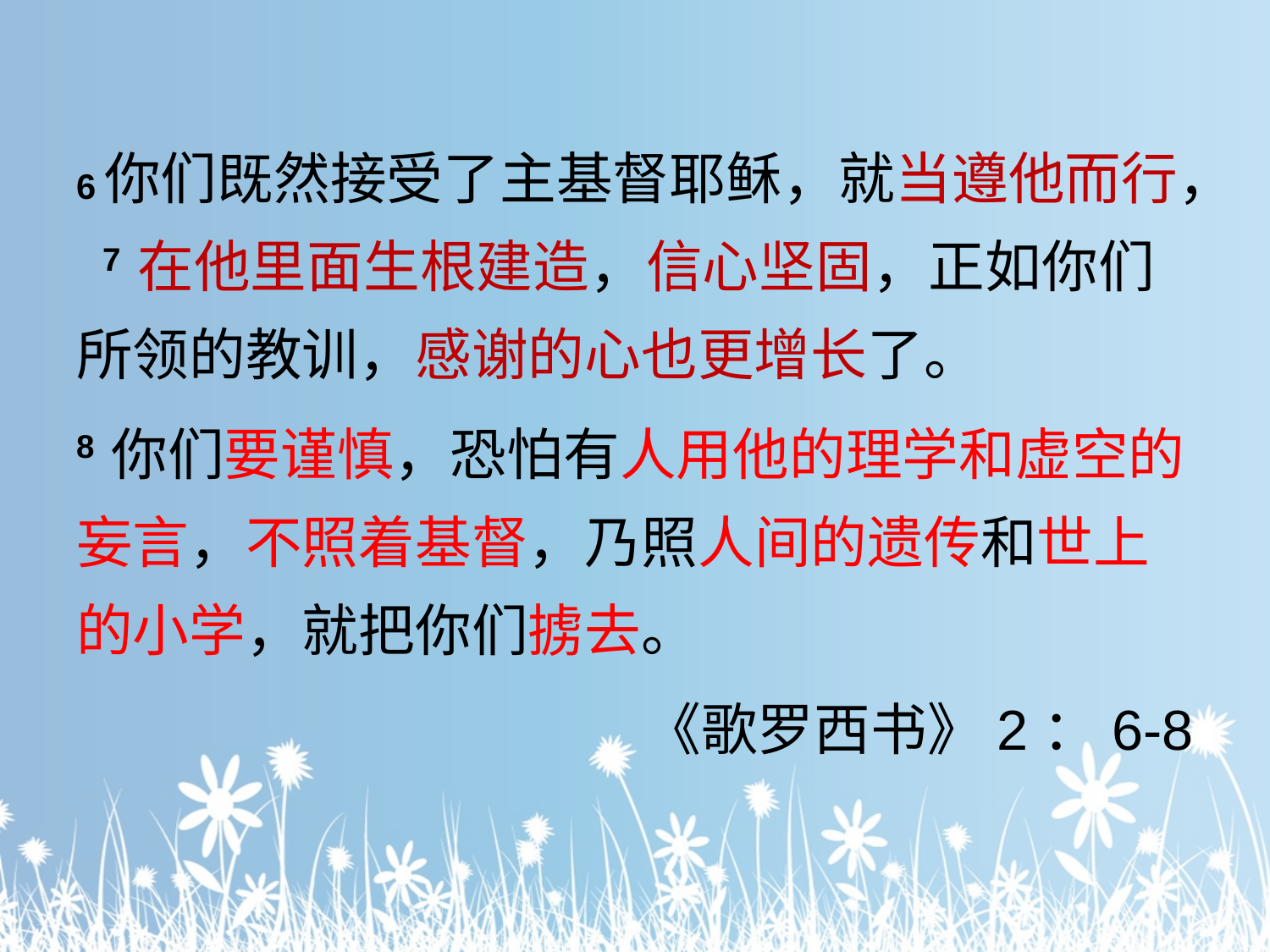

6你们既然接受了主基督耶稣，就当遵他而行， 7 在他里面生根建造，信心坚固，正如你们所领的教训，感谢的心也更增长了。
8 你们要谨慎，恐怕有人用他的理学和虚空的妄言，不照着基督，乃照人间的遗传和世上的小学，就把你们掳去。
《歌罗西书》2：6-8